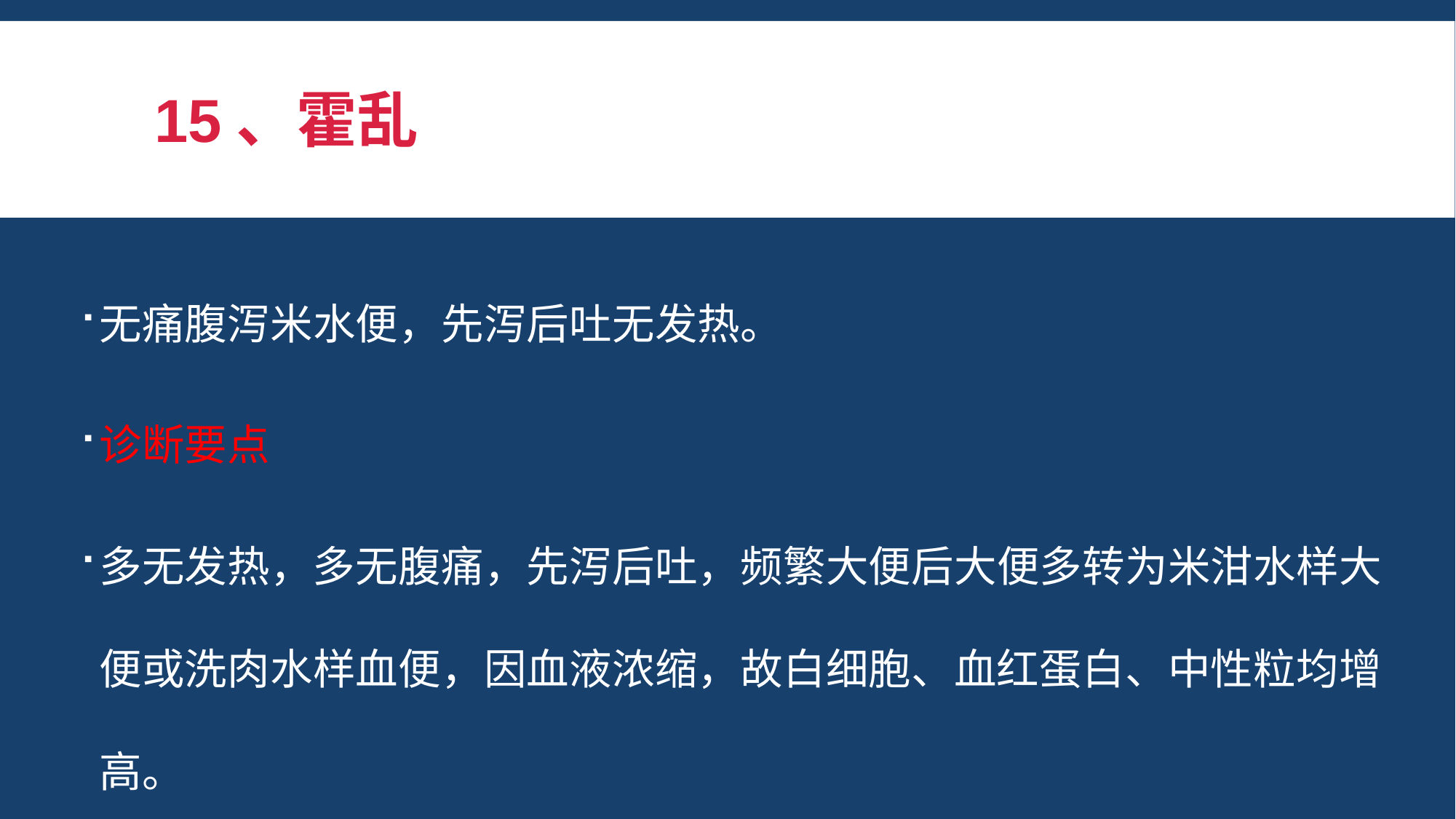

# 15、霍乱
无痛腹泻米水便，先泻后吐无发热。
诊断要点
多无发热，多无腹痛，先泻后吐，频繁大便后大便多转为米泔水样大便或洗肉水样血便，因血液浓缩，故白细胞、血红蛋白、中性粒均增高。